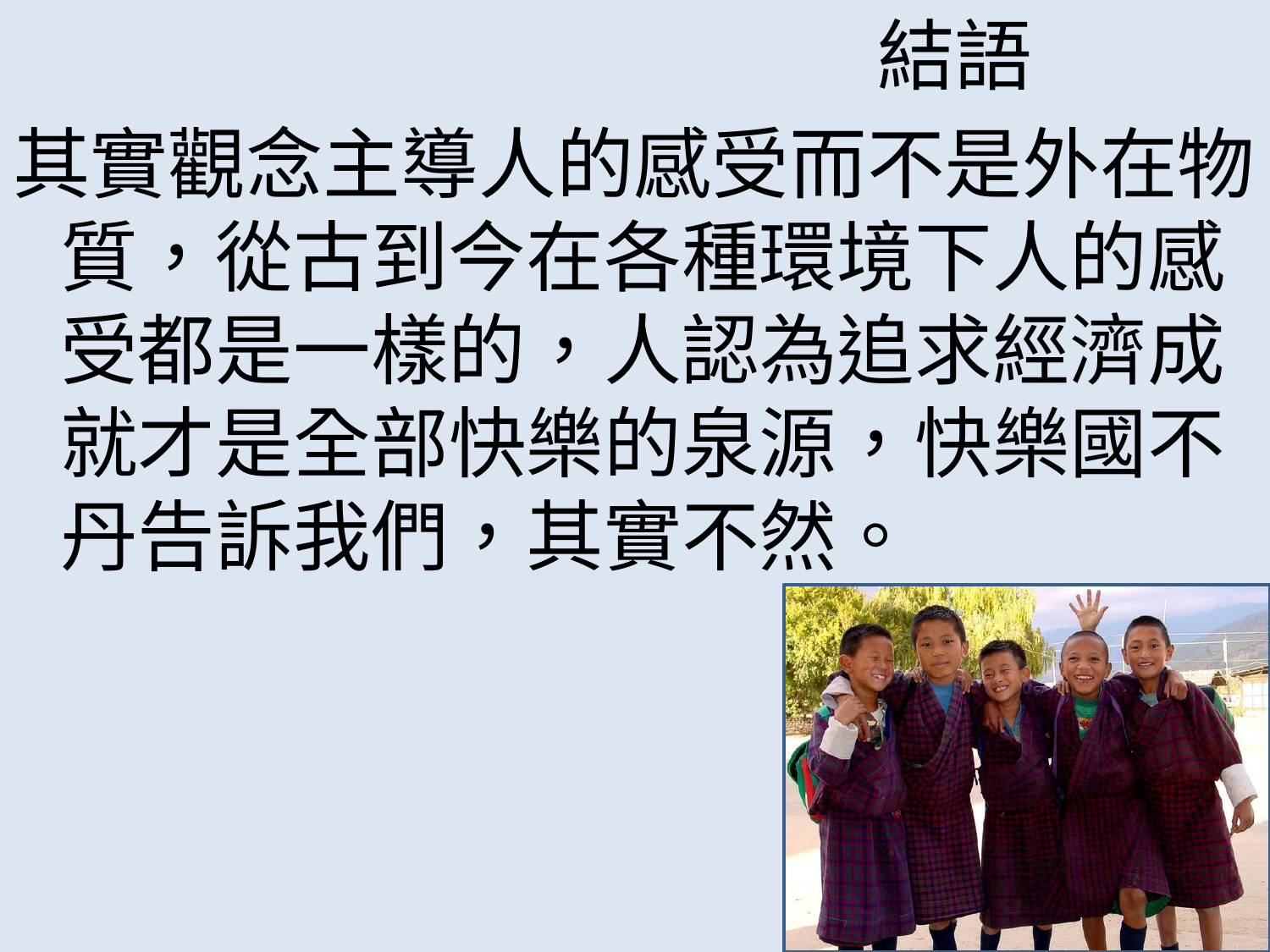

結語
其實觀念主導人的感受而不是外在物質，從古到今在各種環境下人的感受都是一樣的，人認為追求經濟成就才是全部快樂的泉源，快樂國不丹告訴我們，其實不然。